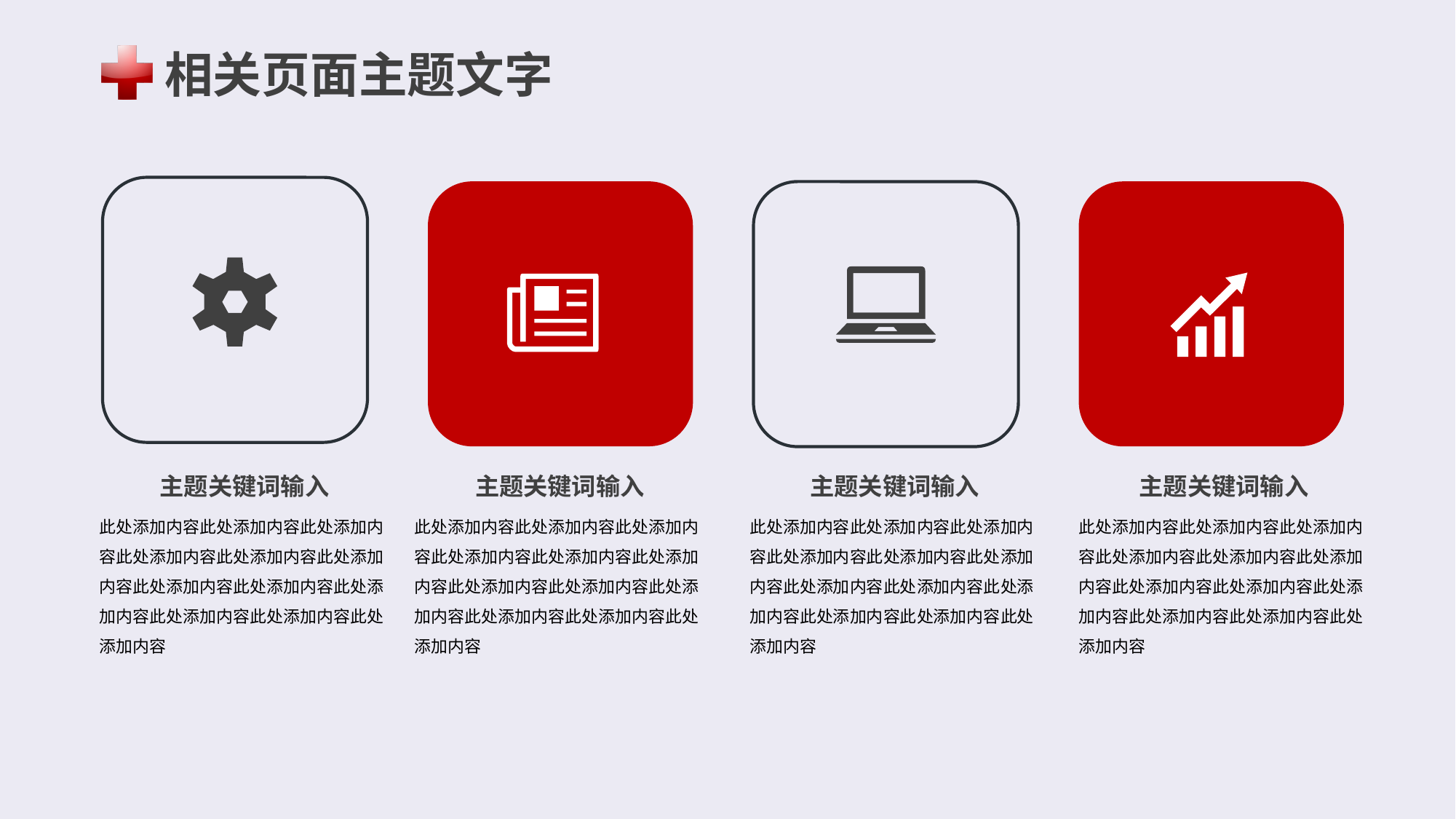

相关页面主题文字

主题关键词输入
此处添加内容此处添加内容此处添加内容此处添加内容此处添加内容此处添加内容此处添加内容此处添加内容此处添加内容此处添加内容此处添加内容此处添加内容
主题关键词输入
此处添加内容此处添加内容此处添加内容此处添加内容此处添加内容此处添加内容此处添加内容此处添加内容此处添加内容此处添加内容此处添加内容此处添加内容
主题关键词输入
此处添加内容此处添加内容此处添加内容此处添加内容此处添加内容此处添加内容此处添加内容此处添加内容此处添加内容此处添加内容此处添加内容此处添加内容
主题关键词输入
此处添加内容此处添加内容此处添加内容此处添加内容此处添加内容此处添加内容此处添加内容此处添加内容此处添加内容此处添加内容此处添加内容此处添加内容